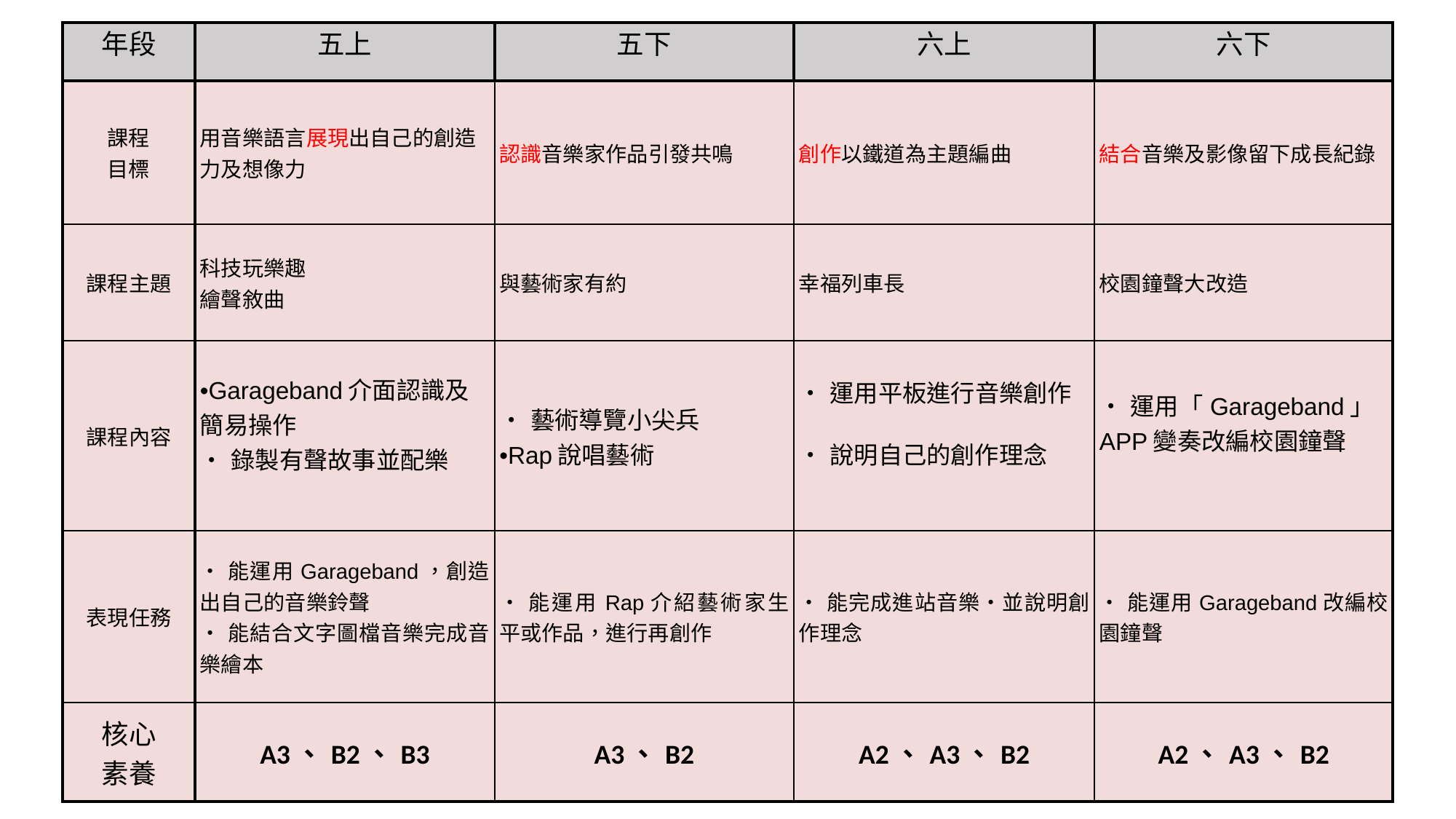

| 年段 | 五上 | 五下 | 六上 | 六下 |
| --- | --- | --- | --- | --- |
| 課程 目標 | 用音樂語言展現出自己的創造力及想像力 | 認識音樂家作品引發共鳴 | 創作以鐵道為主題編曲 | 結合音樂及影像留下成長紀錄 |
| 課程主題 | 科技玩樂趣 繪聲敘曲 | 與藝術家有約 | 幸福列車長 | 校園鐘聲大改造 |
| 課程內容 | •Garageband介面認識及簡易操作 •錄製有聲故事並配樂 | •藝術導覽小尖兵 •Rap說唱藝術 | •運用平板進行音樂創作 •說明自己的創作理念 | •運用「Garageband」APP變奏改編校園鐘聲 |
| 表現任務 | •能運用Garageband，創造出自己的音樂鈴聲 •能結合文字圖檔音樂完成音樂繪本 | •能運用Rap介紹藝術家生平或作品，進行再創作 | •能完成進站音樂•並說明創作理念 | •能運用Garageband改編校園鐘聲 |
| 核心 素養 | A3、B2、B3 | A3、B2 | A2、A3、B2 | A2、A3、B2 |